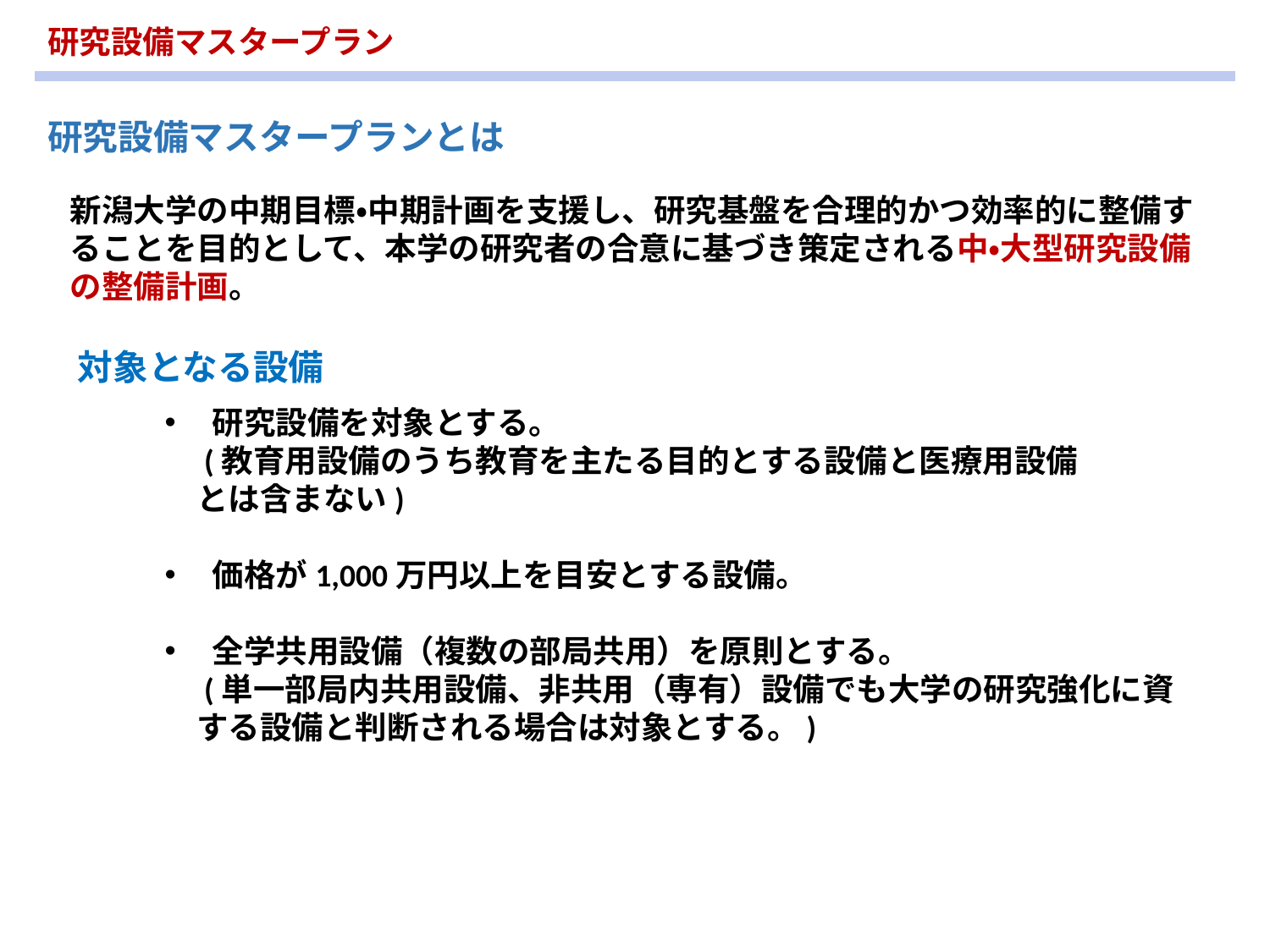

研究設備マスタープラン
研究設備マスタープランとは
新潟大学の中期目標・中期計画を支援し、研究基盤を合理的かつ効率的に整備することを目的として、本学の研究者の合意に基づき策定される中・大型研究設備の整備計画。

対象となる設備
研究設備を対象とする。
　(教育用設備のうち教育を主たる目的とする設備と医療用設備
　とは含まない)

価格が1,000万円以上を目安とする設備。

全学共用設備（複数の部局共用）を原則とする。
　(単一部局内共用設備、非共用（専有）設備でも大学の研究強化に資
　する設備と判断される場合は対象とする。)